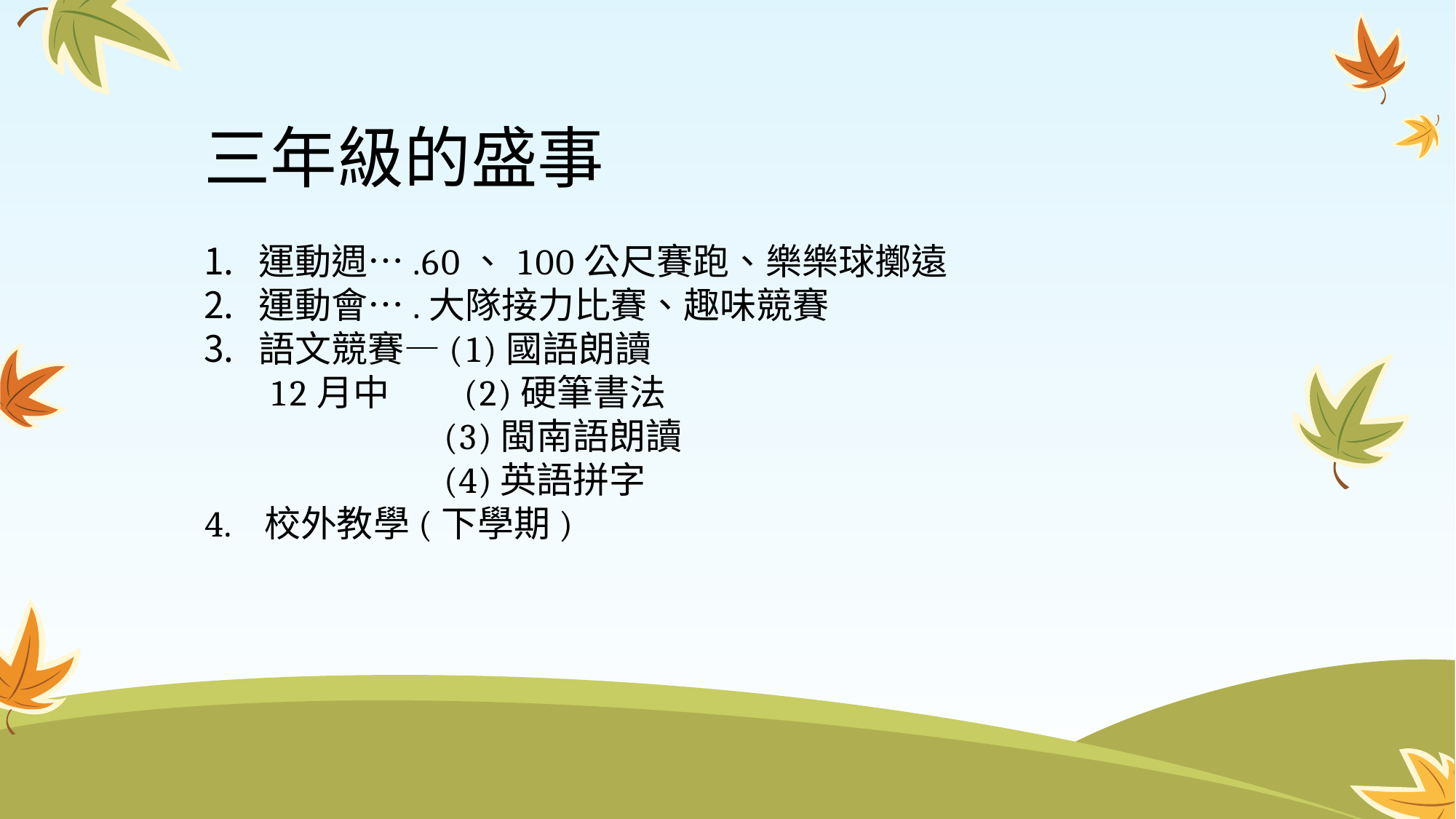

三年級的盛事
運動週….60、100公尺賽跑、樂樂球擲遠
運動會….大隊接力比賽、趣味競賽
語文競賽—(1)國語朗讀
        12月中        (2)硬筆書法
                              (3)閩南語朗讀
                              (4)英語拼字
4.   校外教學(下學期)